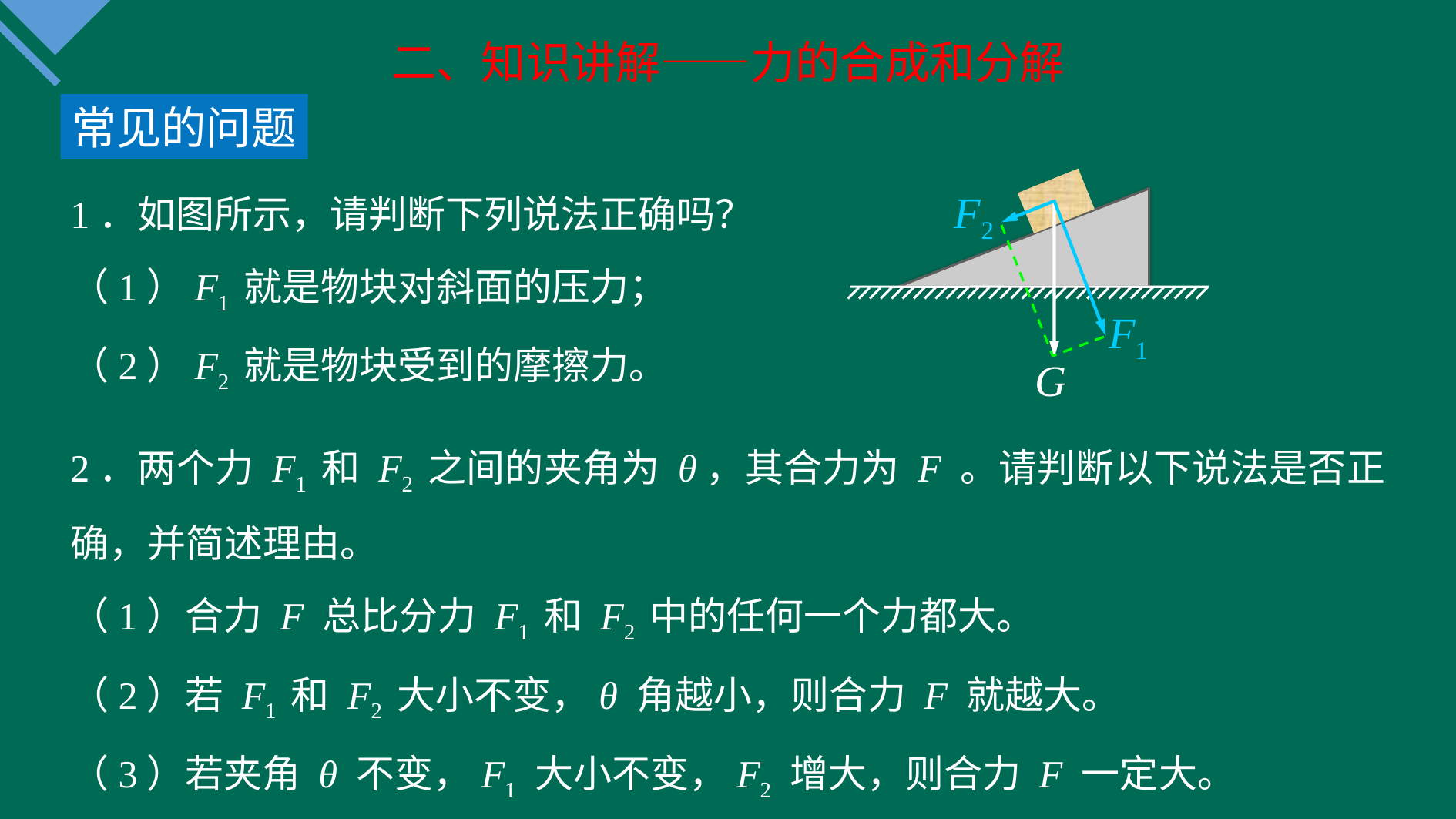

二、知识讲解——力的合成和分解
常见的问题
1．如图所示，请判断下列说法正确吗？
（1）F1 就是物块对斜面的压力；
（2）F2 就是物块受到的摩擦力。
F2

F1

G

2．两个力 F1 和 F2 之间的夹角为 θ，其合力为 F 。请判断以下说法是否正确，并简述理由。
（1）合力 F 总比分力 F1 和 F2 中的任何一个力都大。
（2）若 F1 和 F2 大小不变，θ 角越小，则合力 F 就越大。
（3）若夹角 θ 不变，F1 大小不变，F2 增大，则合力 F 一定大。